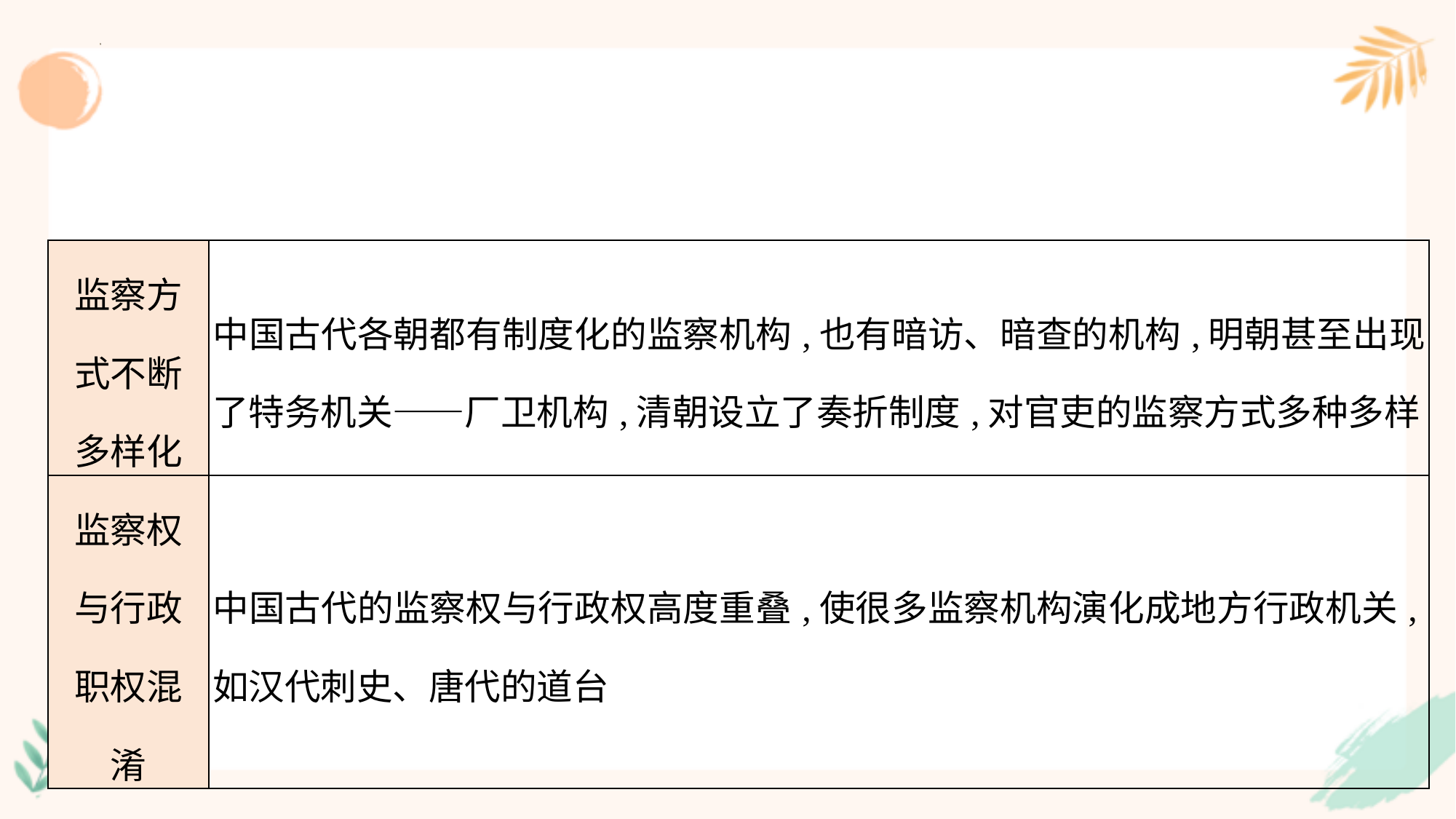

| 监察方 式不断 多样化 | 中国古代各朝都有制度化的监察机构,也有暗访、暗查的机构,明朝甚至出现了特务机关——厂卫机构,清朝设立了奏折制度,对官吏的监察方式多种多样 |
| --- | --- |
| 监察权 与行政 职权混 淆 | 中国古代的监察权与行政权高度重叠,使很多监察机构演化成地方行政机关,如汉代刺史、唐代的道台 |